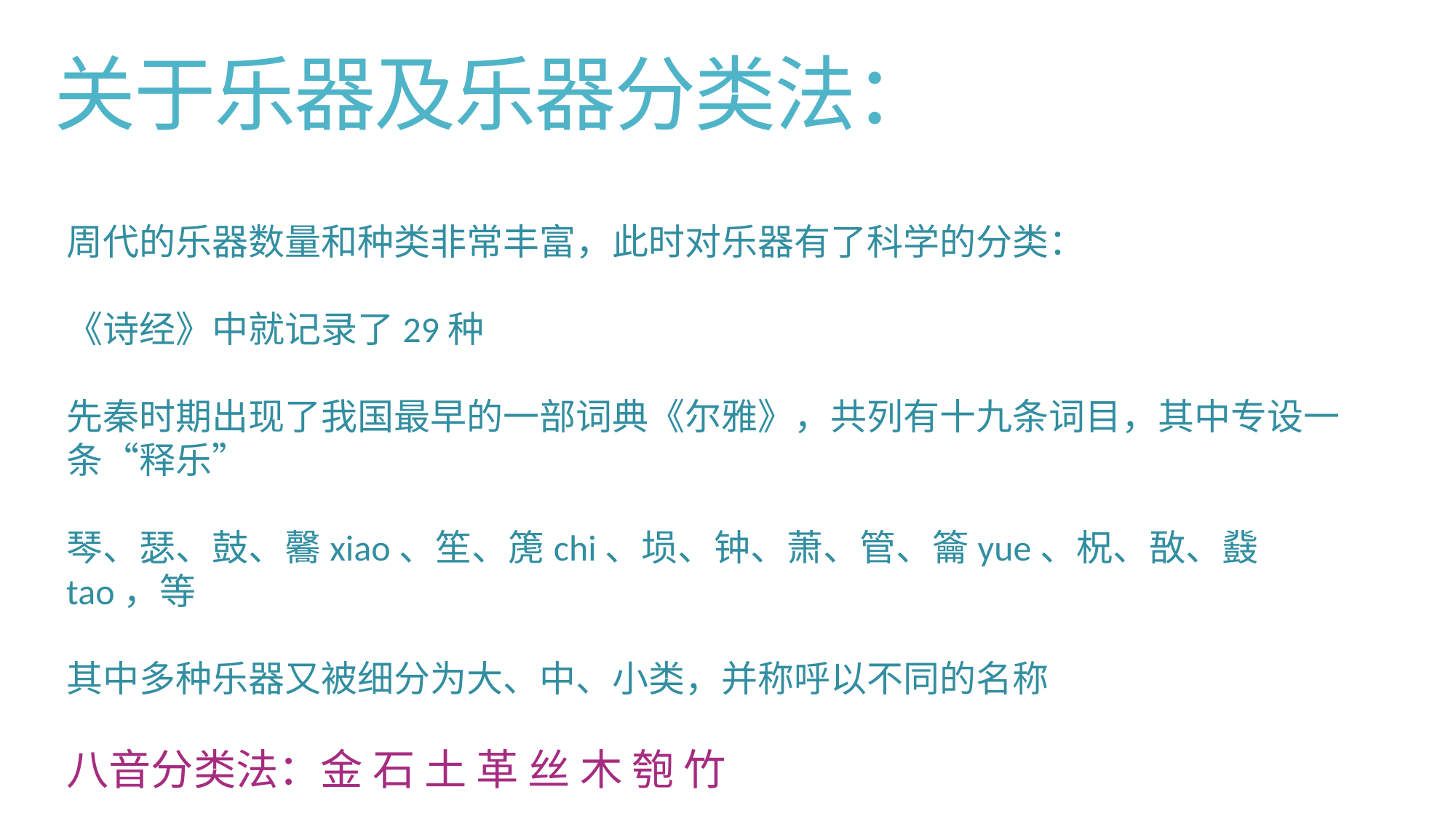

# 关于乐器及乐器分类法：
周代的乐器数量和种类非常丰富，此时对乐器有了科学的分类：

《诗经》中就记录了29种

先秦时期出现了我国最早的一部词典《尔雅》，共列有十九条词目，其中专设一条“释乐”

琴、瑟、鼓、毊xiao、笙、箎chi、埙、钟、萧、管、籥yue、柷、敔、鼗tao，等

其中多种乐器又被细分为大、中、小类，并称呼以不同的名称

八音分类法：金 石 土 革 丝 木 匏 竹